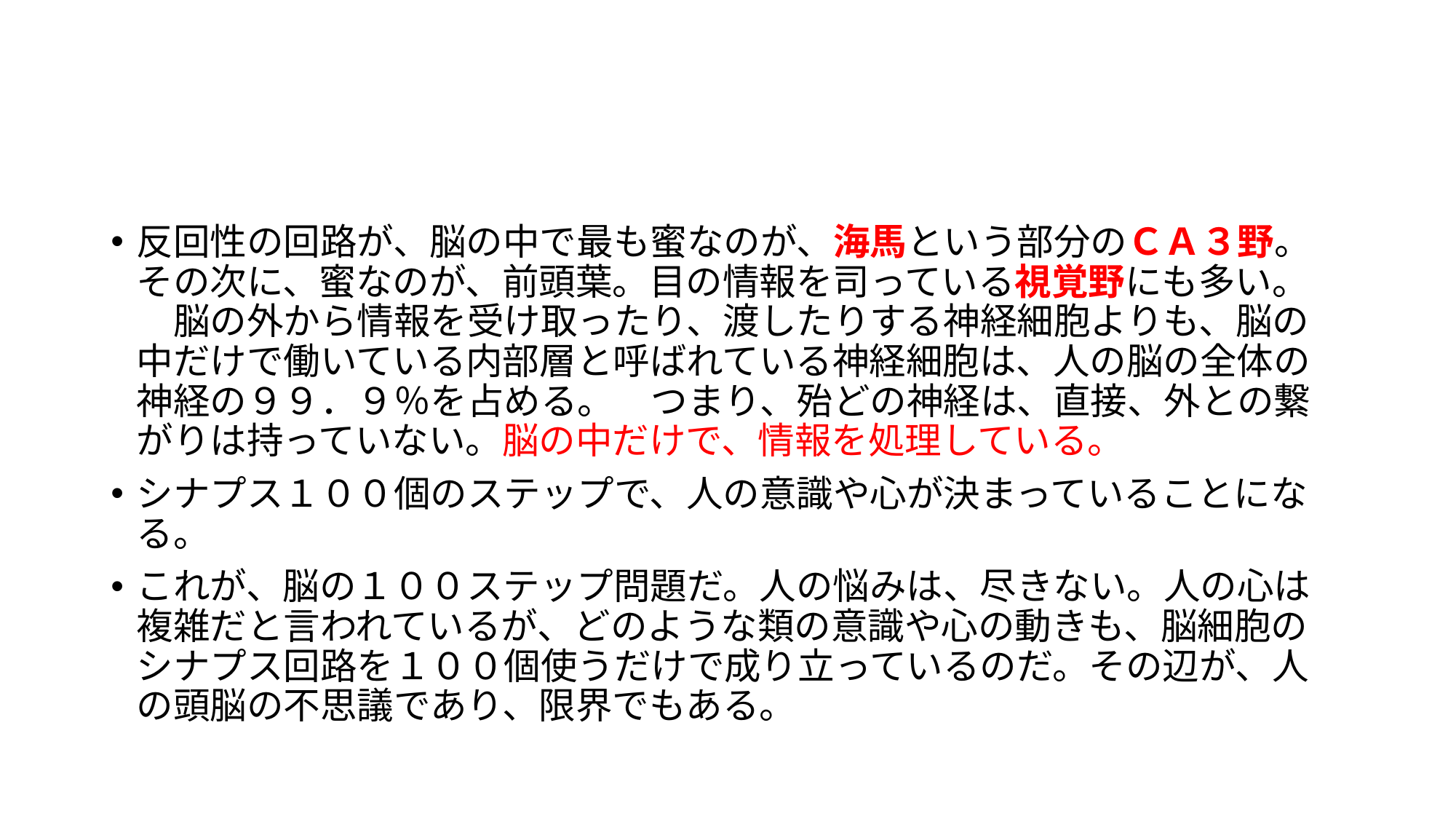

#
反回性の回路が、脳の中で最も蜜なのが、海馬という部分のＣＡ３野。その次に、蜜なのが、前頭葉。目の情報を司っている視覚野にも多い。　脳の外から情報を受け取ったり、渡したりする神経細胞よりも、脳の中だけで働いている内部層と呼ばれている神経細胞は、人の脳の全体の神経の９９．９％を占める。　つまり、殆どの神経は、直接、外との繋がりは持っていない。脳の中だけで、情報を処理している。
シナプス１００個のステップで、人の意識や心が決まっていることになる。
これが、脳の１００ステップ問題だ。人の悩みは、尽きない。人の心は複雑だと言われているが、どのような類の意識や心の動きも、脳細胞のシナプス回路を１００個使うだけで成り立っているのだ。その辺が、人の頭脳の不思議であり、限界でもある。